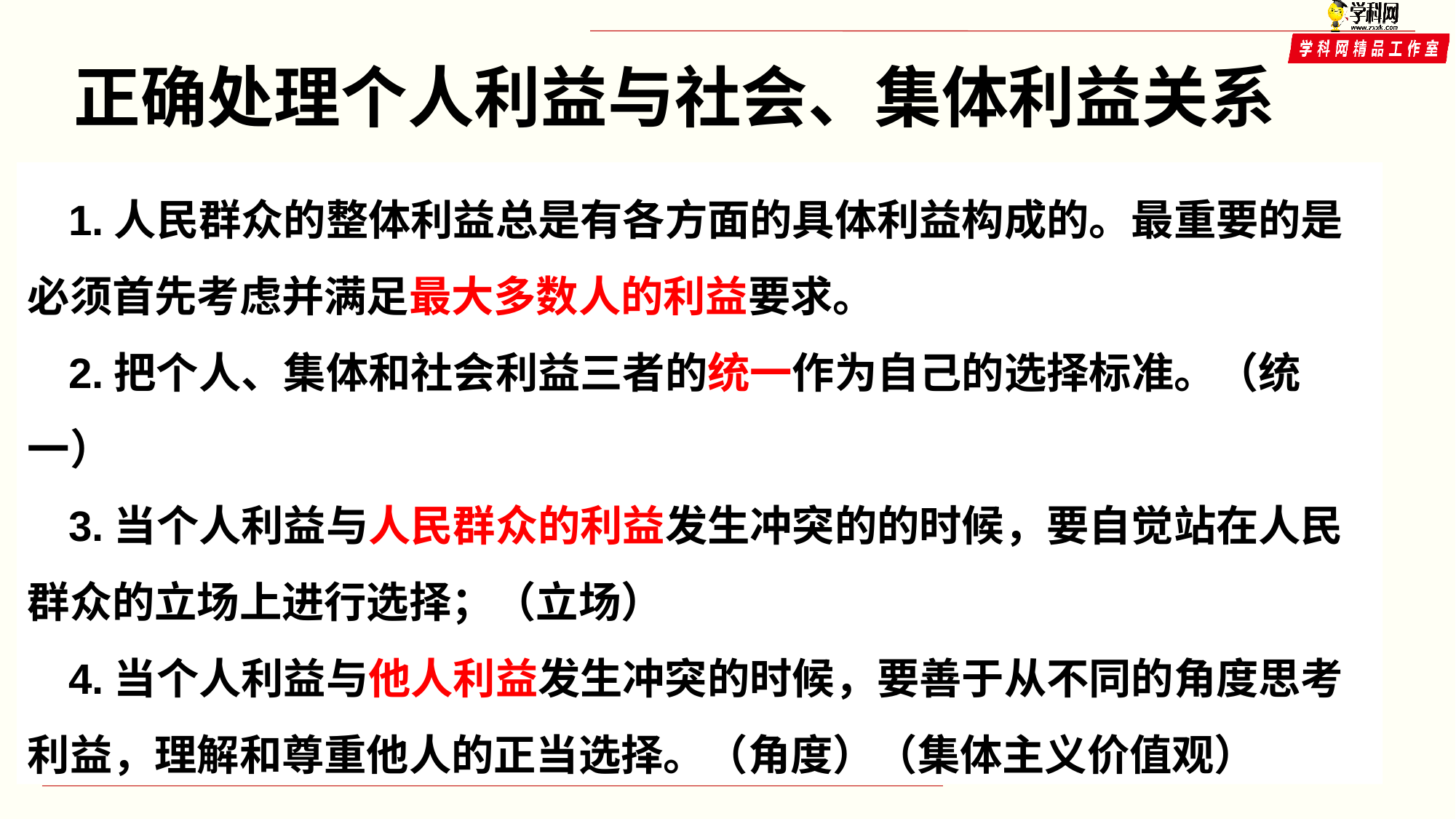

正确处理个人利益与社会、集体利益关系
1.人民群众的整体利益总是有各方面的具体利益构成的。最重要的是必须首先考虑并满足最大多数人的利益要求。
2.把个人、集体和社会利益三者的统一作为自己的选择标准。（统一）
3.当个人利益与人民群众的利益发生冲突的的时候，要自觉站在人民群众的立场上进行选择；（立场）
4.当个人利益与他人利益发生冲突的时候，要善于从不同的角度思考利益，理解和尊重他人的正当选择。（角度）（集体主义价值观）